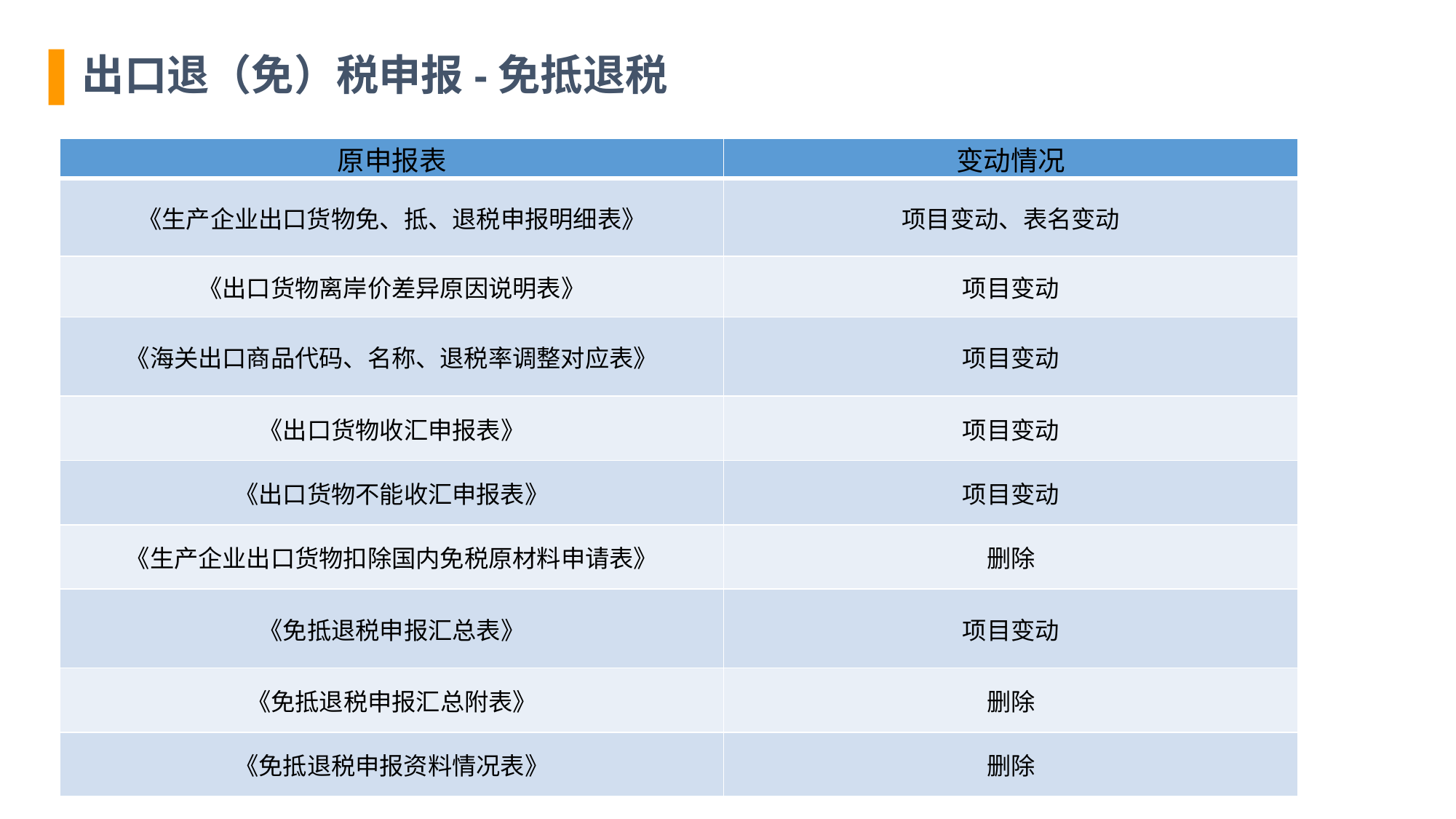

出口退（免）税申报-免抵退税

| 原申报表 | 变动情况 |
| --- | --- |
| 《生产企业出口货物免、抵、退税申报明细表》 | 项目变动、表名变动 |
| 《出口货物离岸价差异原因说明表》 | 项目变动 |
| 《海关出口商品代码、名称、退税率调整对应表》 | 项目变动 |
| 《出口货物收汇申报表》 | 项目变动 |
| 《出口货物不能收汇申报表》 | 项目变动 |
| 《生产企业出口货物扣除国内免税原材料申请表》 | 删除 |
| 《免抵退税申报汇总表》 | 项目变动 |
| 《免抵退税申报汇总附表》 | 删除 |
| 《免抵退税申报资料情况表》 | 删除 |